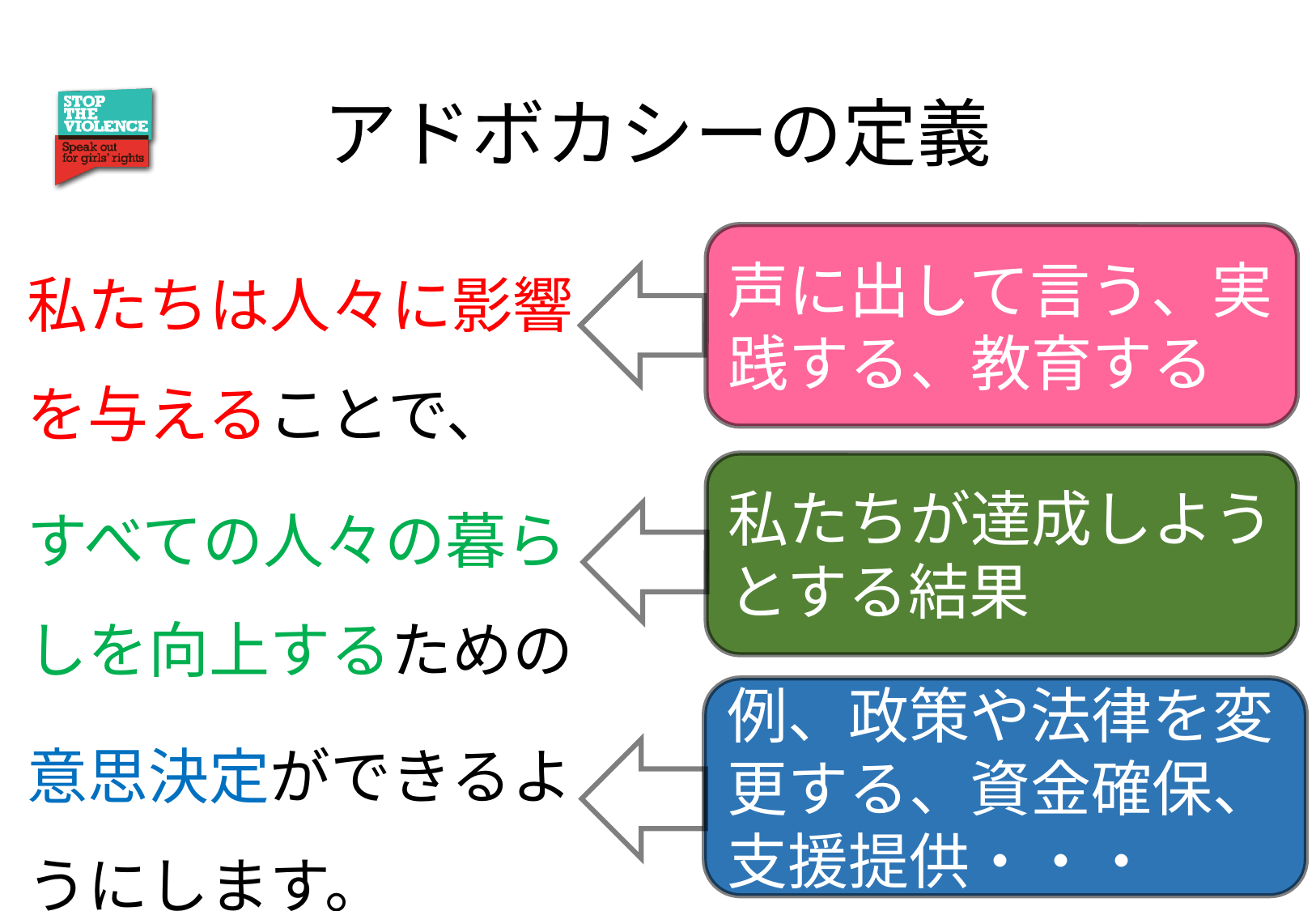

# アドボカシーの定義
私たちは人々に影響を与えることで、
すべての人々の暮らしを向上するための
意思決定ができるようにします。
声に出して言う、実践する、教育する

私たちが達成しようとする結果

例、政策や法律を変更する、資金確保、支援提供・・・